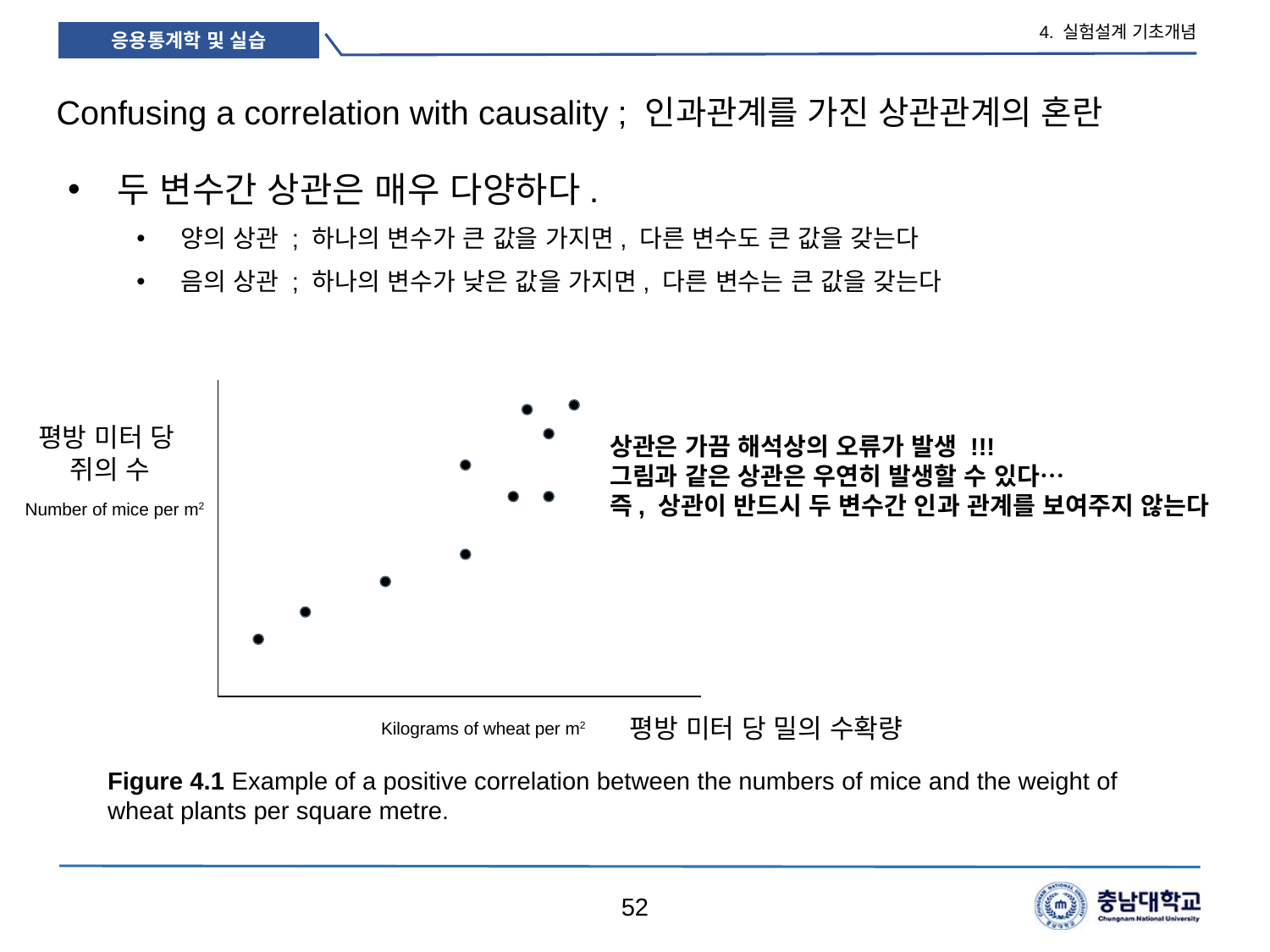

4. 실험설계 기초개념
# Confusing a correlation with causality ; 인과관계를 가진 상관관계의 혼란
두 변수간 상관은 매우 다양하다.
양의 상관 ; 하나의 변수가 큰 값을 가지면, 다른 변수도 큰 값을 갖는다
음의 상관 ; 하나의 변수가 낮은 값을 가지면, 다른 변수는 큰 값을 갖는다

평방 미터 당
쥐의 수
상관은 가끔 해석상의 오류가 발생 !!!
그림과 같은 상관은 우연히 발생할 수 있다…
즉, 상관이 반드시 두 변수간 인과 관계를 보여주지 않는다

Number of mice per m2

평방 미터 당 밀의 수확량
Kilograms of wheat per m2
Figure 4.1 Example of a positive correlation between the numbers of mice and the weight of wheat plants per square metre.
52